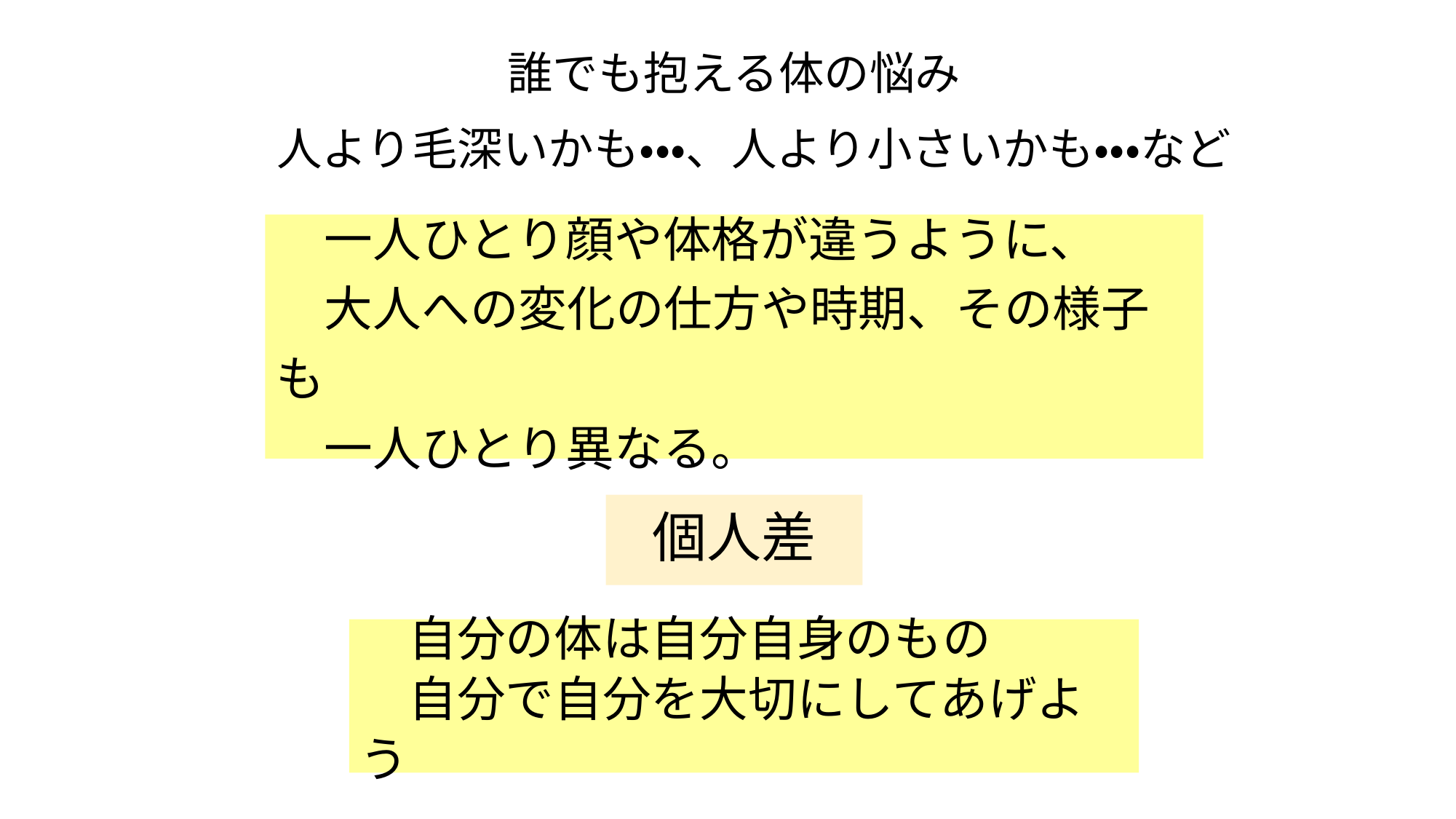

誰でも抱える体の悩み
人より毛深いかも・・・、人より小さいかも・・・など
　一人ひとり顔や体格が違うように、
　大人への変化の仕方や時期、その様子も
　一人ひとり異なる。
# 個人差

　自分の体は自分自身のもの
　自分で自分を大切にしてあげよう